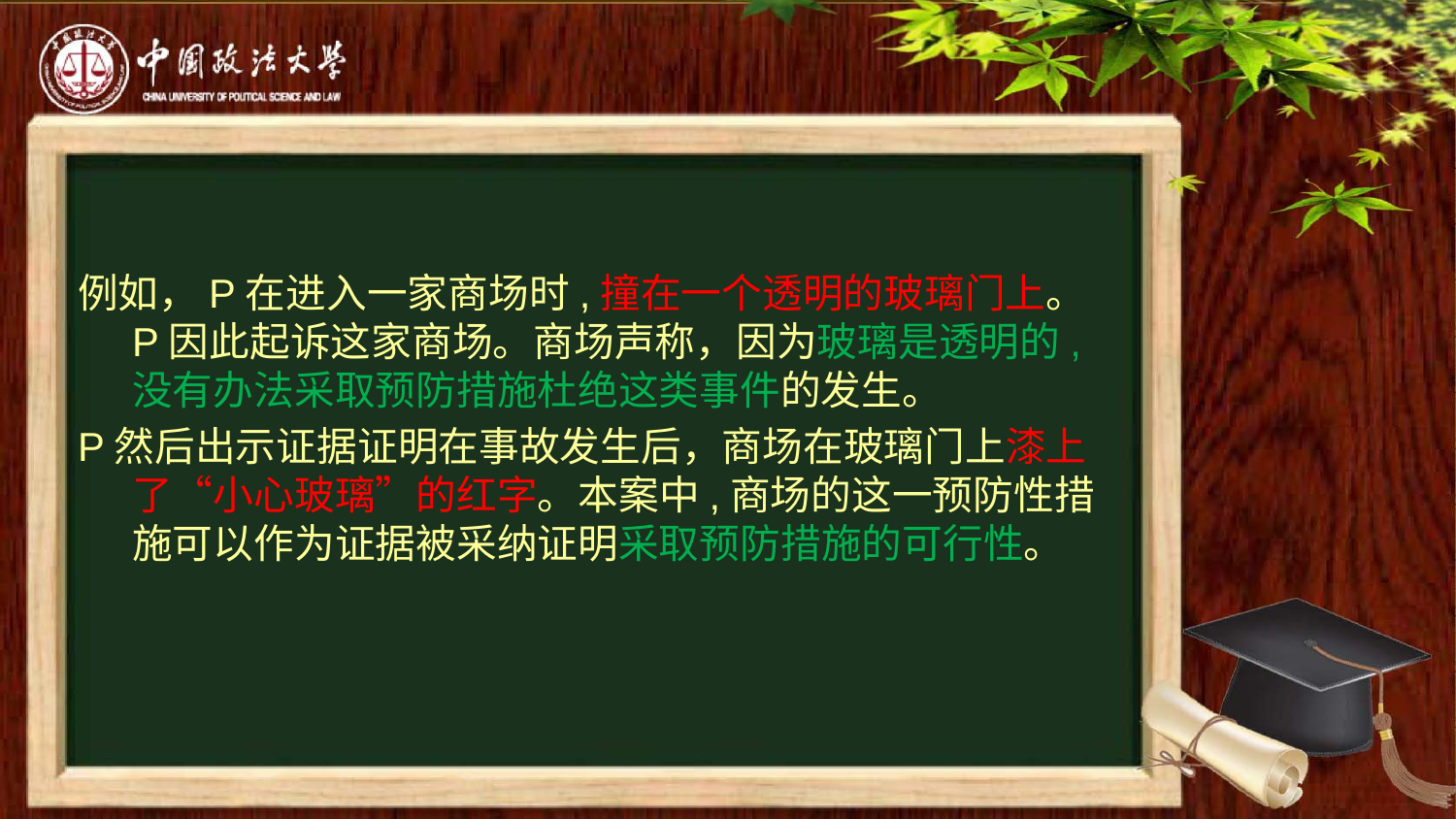

#
例如，P在进入一家商场时,撞在一个透明的玻璃门上。P因此起诉这家商场。商场声称，因为玻璃是透明的,没有办法采取预防措施杜绝这类事件的发生。
P然后出示证据证明在事故发生后，商场在玻璃门上漆上了“小心玻璃”的红字。本案中,商场的这一预防性措施可以作为证据被采纳证明采取预防措施的可行性。